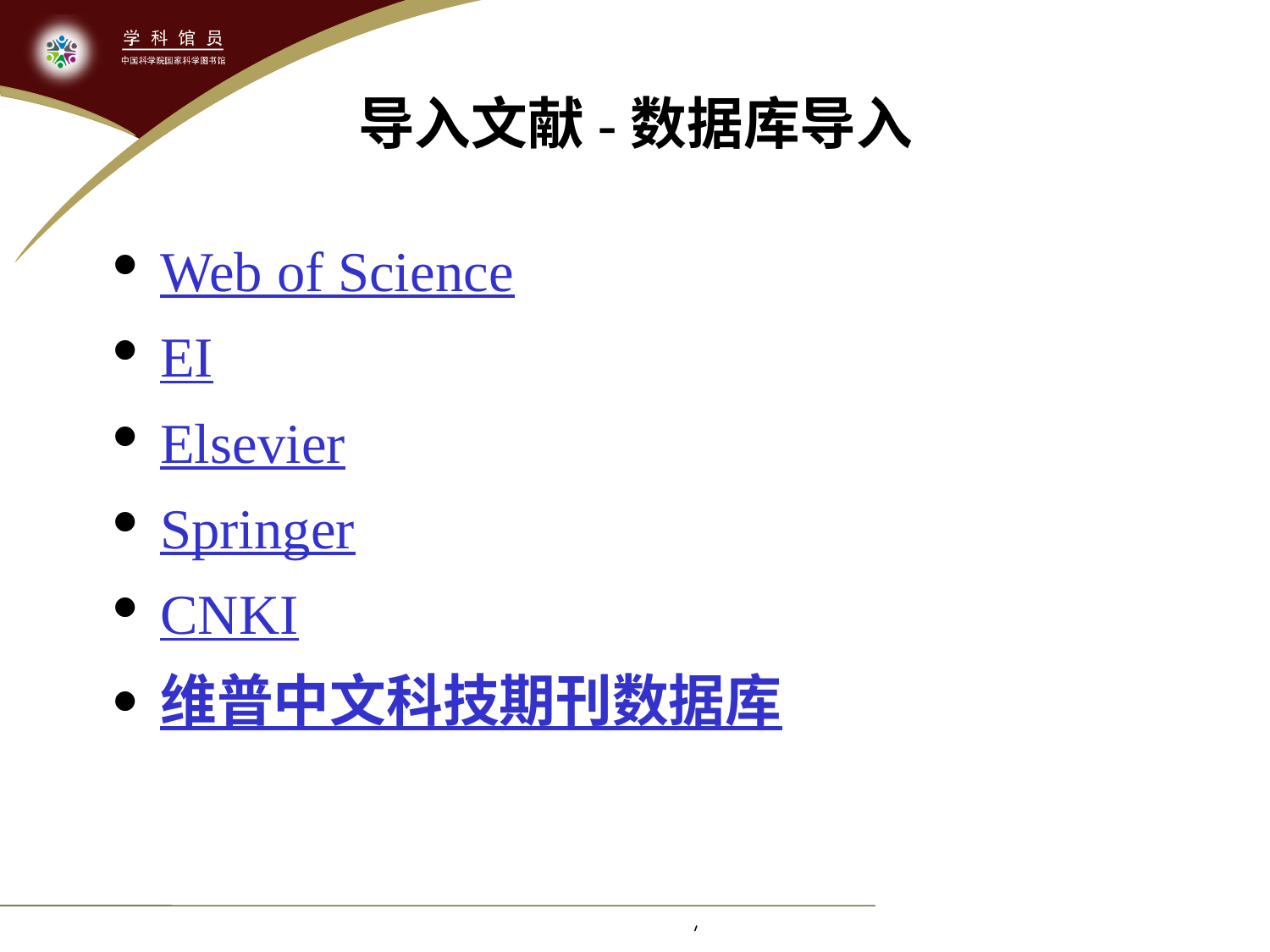

# 导入文献-数据库导入
Web of Science
EI
Elsevier
Springer
CNKI
维普中文科技期刊数据库